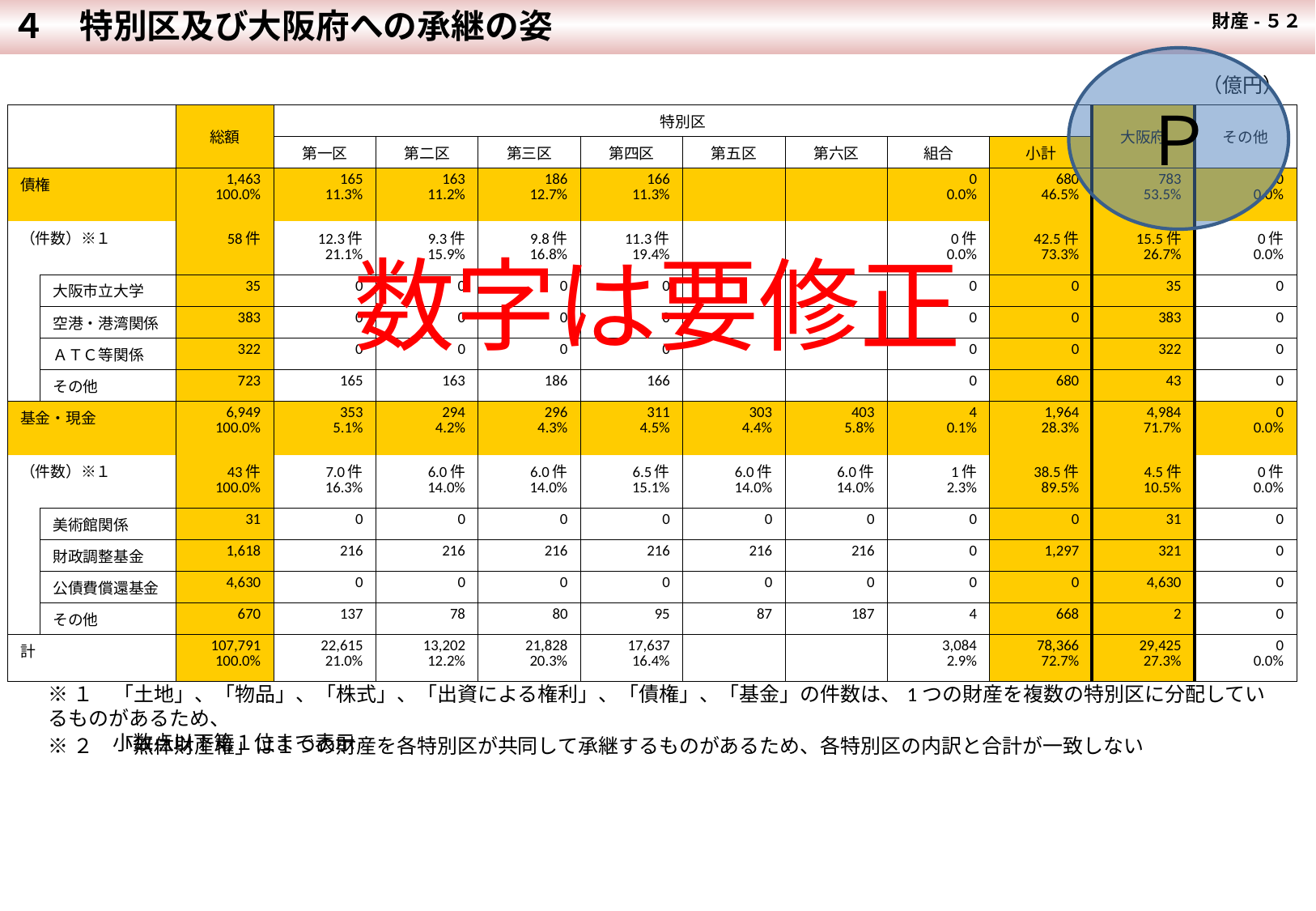

４　特別区及び大阪府への承継の姿
財産-５２
Ｐ
|  |  |  |  |  |  |  |  |  |  | （億円） |  |  |
| --- | --- | --- | --- | --- | --- | --- | --- | --- | --- | --- | --- | --- |
|  |  | 総額 | 特別区 |  |  |  |  |  |  |  | 大阪府 | その他 |
|  |  |  | 第一区 | 第二区 | 第三区 | 第四区 | 第五区 | 第六区 | 組合 | 小計 |  |  |
| 債権 |  | 1,463 100.0% | 165 11.3% | 163 11.2% | 186 12.7% | 166 11.3% |  |  | 0 0.0% | 680 46.5% | 783 53.5% | 0 0.0% |
| （件数）※１ |  | 58件 | 12.3件 21.1% | 9.3件 15.9% | 9.8件 16.8% | 11.3件 19.4% |  |  | 0件 0.0% | 42.5件 73.3% | 15.5件 26.7% | 0件 0.0% |
|  | 大阪市立大学 | 35 | 0 | 0 | 0 | 0 |  |  | 0 | 0 | 35 | 0 |
|  | 空港・港湾関係 | 383 | 0 | 0 | 0 | 0 |  |  | 0 | 0 | 383 | 0 |
|  | ＡＴＣ等関係 | 322 | 0 | 0 | 0 | 0 |  |  | 0 | 0 | 322 | 0 |
|  | その他 | 723 | 165 | 163 | 186 | 166 |  |  | 0 | 680 | 43 | 0 |
| 基金・現金 |  | 6,949 100.0% | 353 5.1% | 294 4.2% | 296 4.3% | 311 4.5% | 303 4.4% | 403 5.8% | 4 0.1% | 1,964 28.3% | 4,984 71.7% | 0 0.0% |
| （件数）※１ |  | 43件 100.0% | 7.0件 16.3% | 6.0件 14.0% | 6.0件 14.0% | 6.5件 15.1% | 6.0件 14.0% | 6.0件 14.0% | 1件 2.3% | 38.5件 89.5% | 4.5件 10.5% | 0件 0.0% |
|  | 美術館関係 | 31 | 0 | 0 | 0 | 0 | 0 | 0 | 0 | 0 | 31 | 0 |
|  | 財政調整基金 | 1,618 | 216 | 216 | 216 | 216 | 216 | 216 | 0 | 1,297 | 321 | 0 |
|  | 公債費償還基金 | 4,630 | 0 | 0 | 0 | 0 | 0 | 0 | 0 | 0 | 4,630 | 0 |
|  | その他 | 670 | 137 | 78 | 80 | 95 | 87 | 187 | 4 | 668 | 2 | 0 |
| 計 |  | 107,791 100.0% | 22,615 21.0% | 13,202 12.2% | 21,828 20.3% | 17,637 16.4% |  |  | 3,084 2.9% | 78,366 72.7% | 29,425 27.3% | 0 0.0% |
数字は要修正
※１　「土地」、「物品」、「株式」、「出資による権利」、「債権」、「基金」の件数は、1つの財産を複数の特別区に分配しているものがあるため、
　　　 小数点以下第１位まで表示
※２　「無体財産権」は１つの財産を各特別区が共同して承継するものがあるため、各特別区の内訳と合計が一致しない